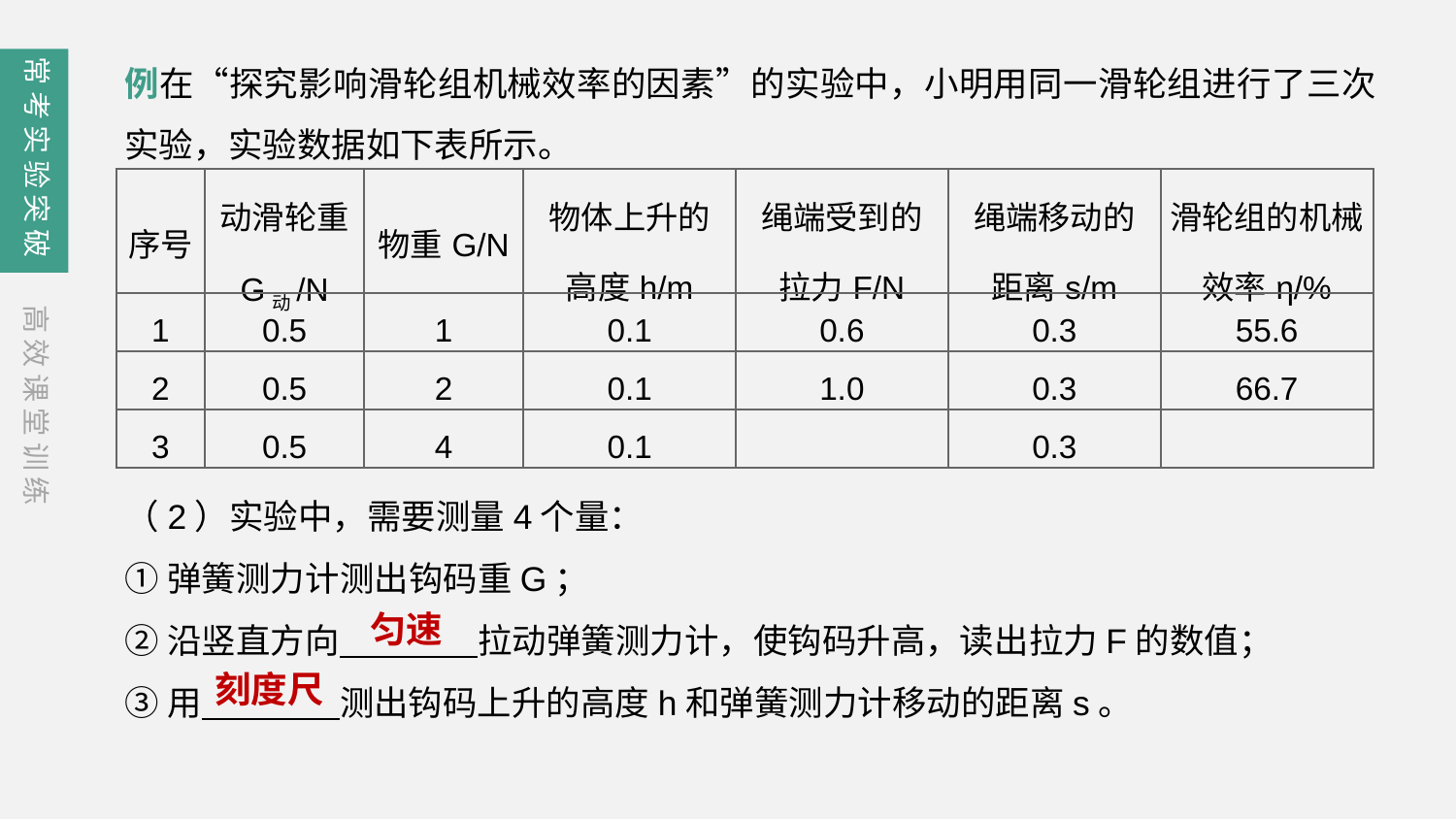

例在“探究影响滑轮组机械效率的因素”的实验中，小明用同一滑轮组进行了三次实验，实验数据如下表所示。

（2）实验中，需要测量4个量：
①弹簧测力计测出钩码重G；
②沿竖直方向　　　　拉动弹簧测力计，使钩码升高，读出拉力F的数值；
③用　　　　测出钩码上升的高度h和弹簧测力计移动的距离s。
常考实验突破

| 序号 | 动滑轮重 G动/N | 物重G/N | 物体上升的 高度h/m | 绳端受到的 拉力F/N | 绳端移动的 距离s/m | 滑轮组的机械 效率η/% |
| --- | --- | --- | --- | --- | --- | --- |
| 1 | 0.5 | 1 | 0.1 | 0.6 | 0.3 | 55.6 |
| 2 | 0.5 | 2 | 0.1 | 1.0 | 0.3 | 66.7 |
| 3 | 0.5 | 4 | 0.1 |  | 0.3 |  |
高效课堂训练
匀速
刻度尺